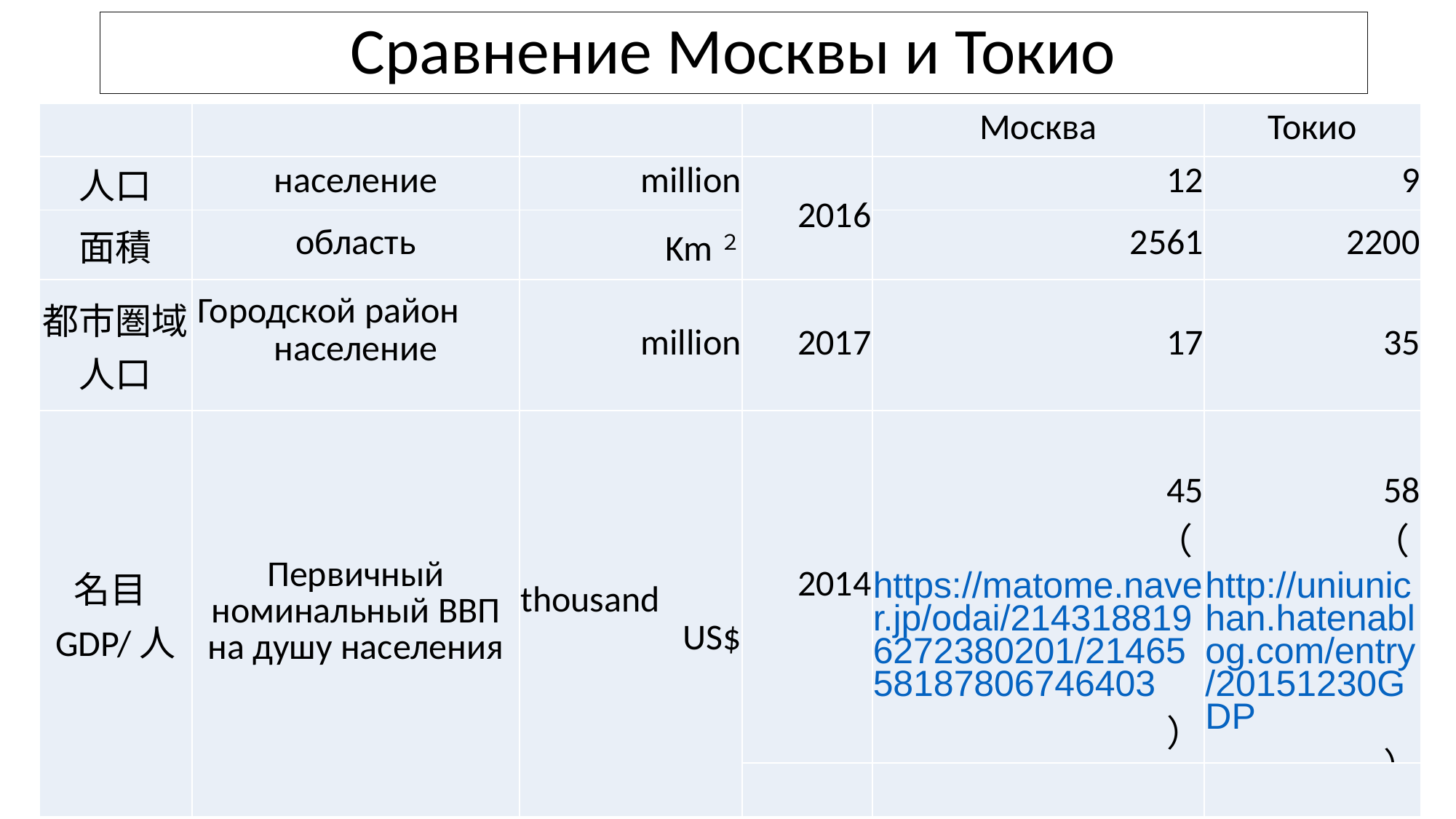

# Сравнение Москвы и Токио
|  |  |  |  | Москва | Токио |
| --- | --- | --- | --- | --- | --- |
| 人口 | население | million | 2016 | 12 | 9 |
| 面積 | область | Km２ |  | 2561 | 2200 |
| 都市圏域人口 | Городской район　население | million | 2017 | 17 | 35 |
| 名目GDP/人 | Первичный номинальный ВВП на душу населения | thousand　　US$ | 2014 | 45 （https://matome.naver.jp/odai/2143188196272380201/2146558187806746403） | 58 （http://uniunichan.hatenablog.com/entry/20151230GDP） |
|  |  |  |  |  |  |